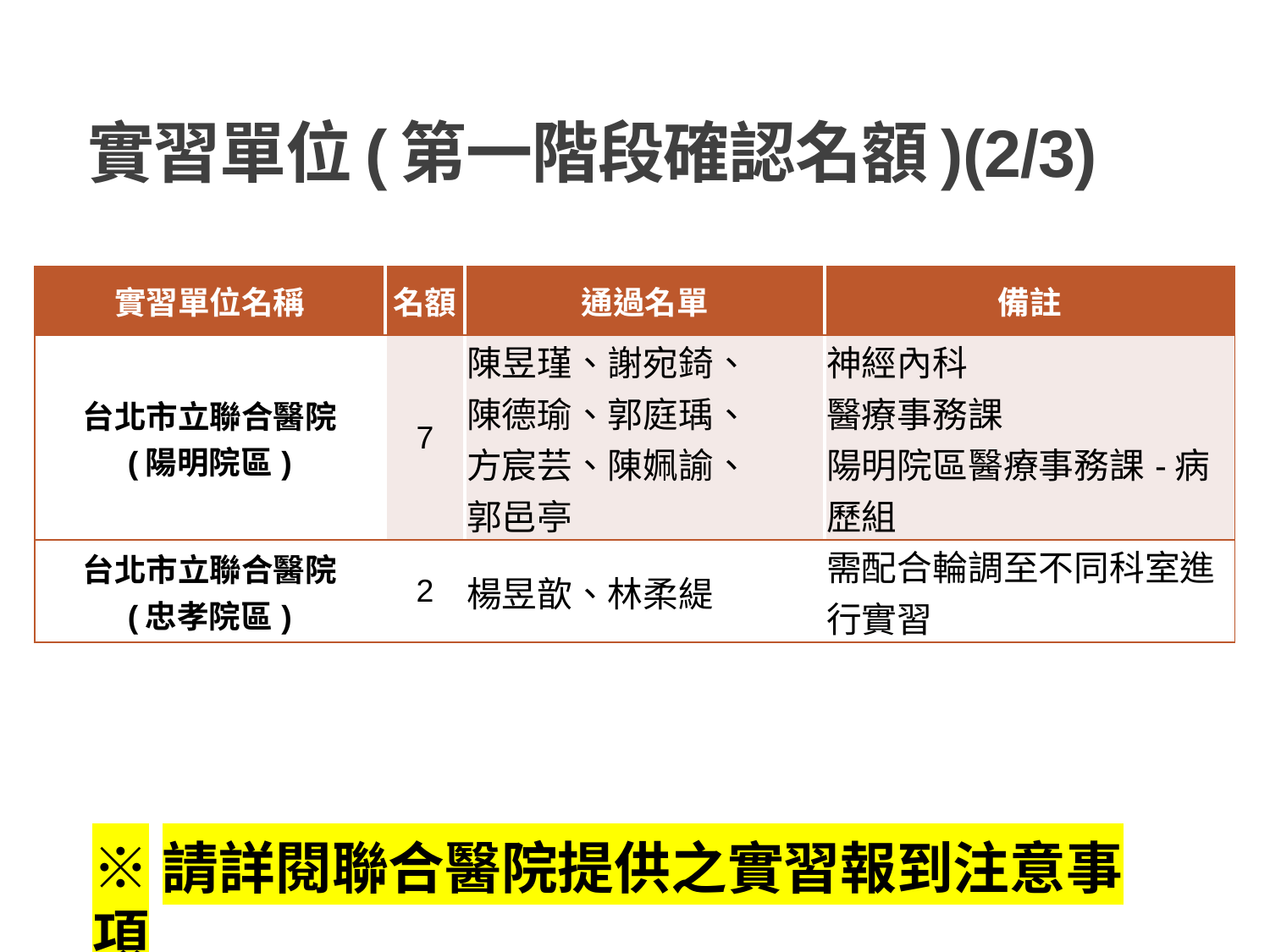

# 實習單位(第一階段確認名額)(2/3)
| 實習單位名稱 | 名額 | 通過名單 | 備註 |
| --- | --- | --- | --- |
| 台北市立聯合醫院 (陽明院區) | 7 | 陳昱瑾、謝宛錡、 陳德瑜、郭庭瑀、 方宸芸、陳姵諭、 郭邑亭 | 神經內科 醫療事務課 陽明院區醫療事務課-病歷組 |
| 台北市立聯合醫院 (忠孝院區) | 2 | 楊昱歆、林柔緹 | 需配合輪調至不同科室進行實習 |
※請詳閱聯合醫院提供之實習報到注意事項